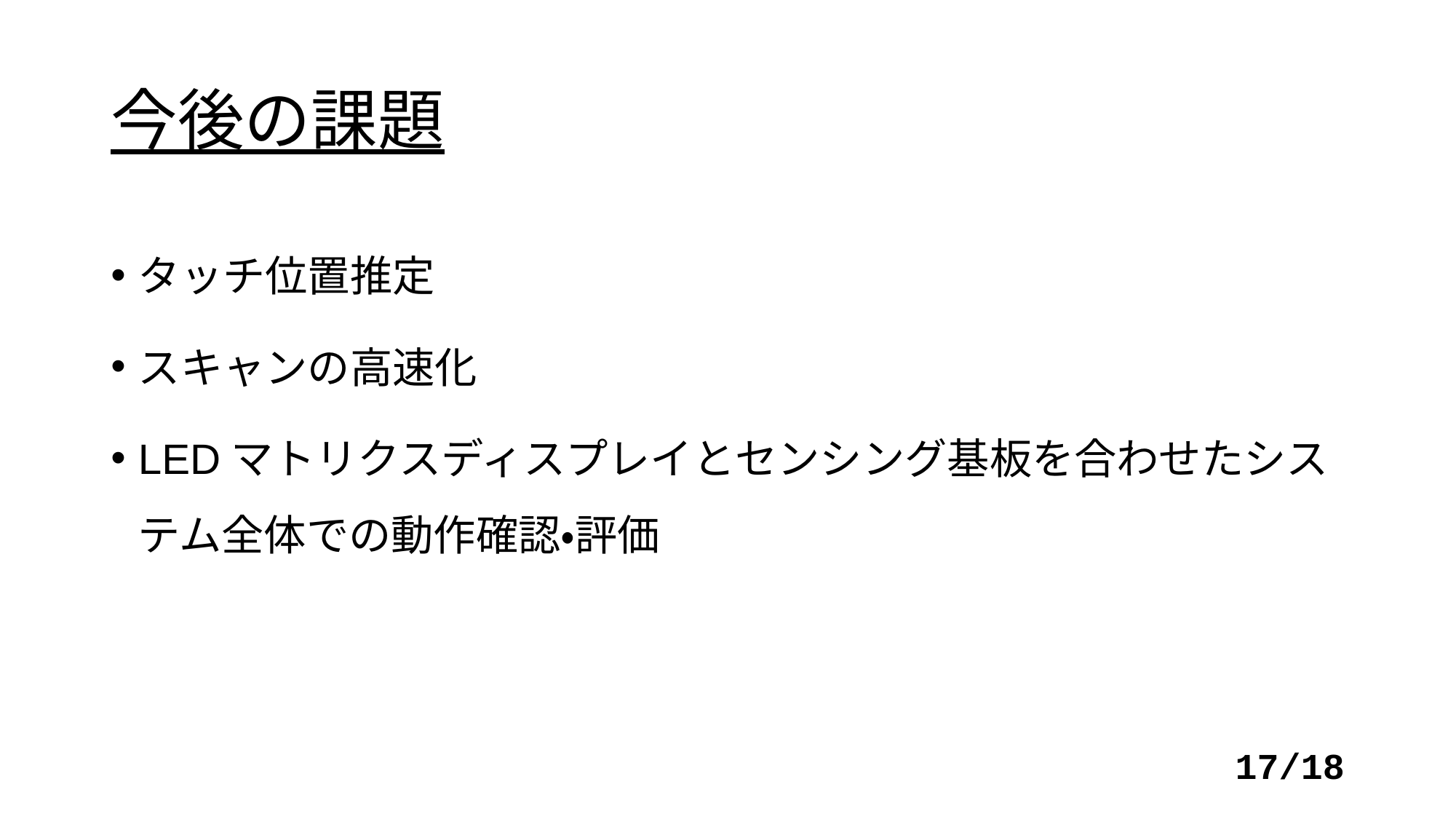

# 今後の課題
タッチ位置推定
スキャンの高速化
LEDマトリクスディスプレイとセンシング基板を合わせたシステム全体での動作確認・評価

17/18